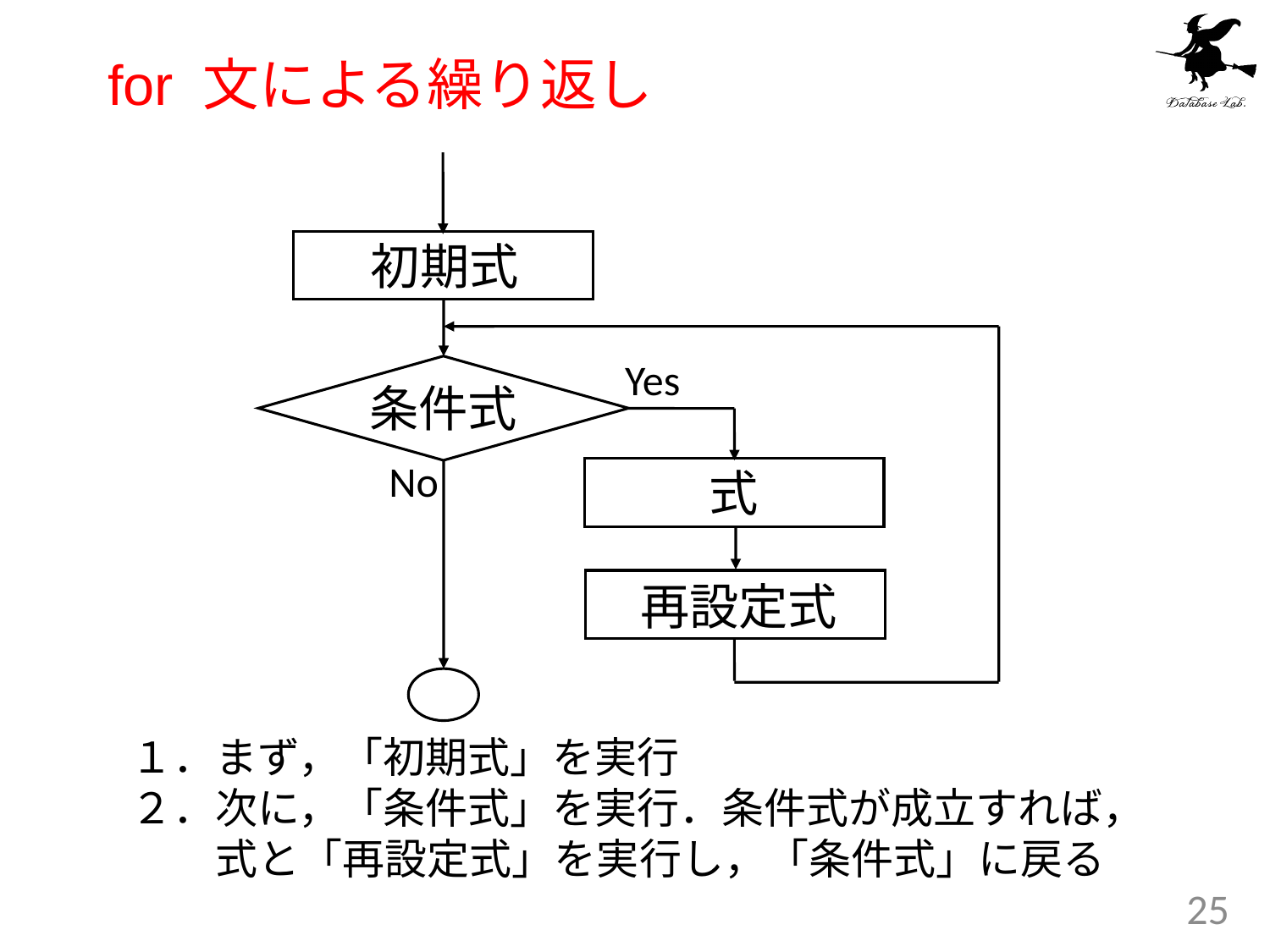

# for 文による繰り返し

初期式

Yes

条件式

No
式

再設定式

１．まず，「初期式」を実行
２．次に，「条件式」を実行．条件式が成立すれば，
　　式と「再設定式」を実行し，「条件式」に戻る
25